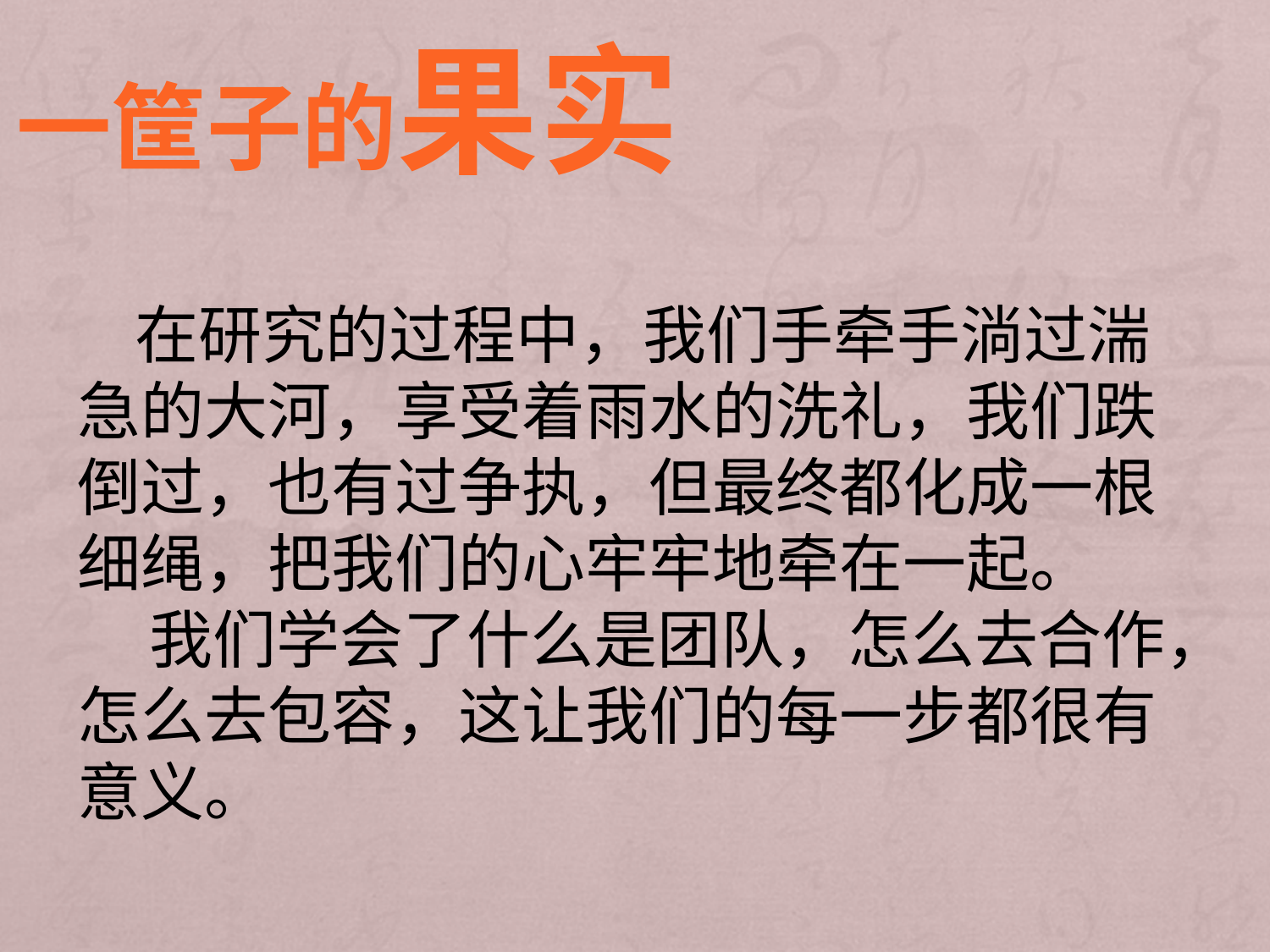

一筐子的果实

   在研究的过程中，我们手牵手淌过湍急的大河，享受着雨水的洗礼，我们跌倒过，也有过争执，但最终都化成一根细绳，把我们的心牢牢地牵在一起。
    我们学会了什么是团队，怎么去合作，怎么去包容，这让我们的每一步都很有意义。